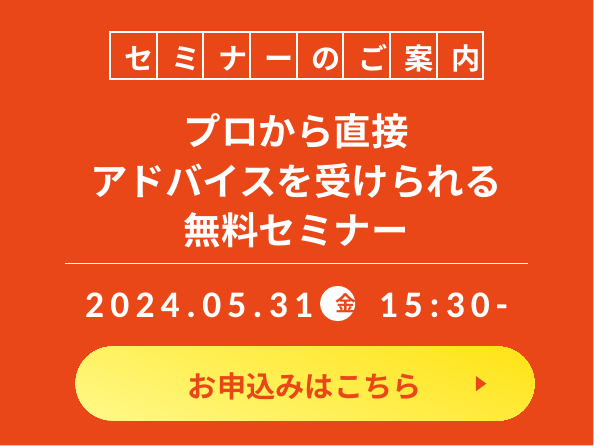

セ
ミ
ナ
ー
の
ご
案
内
プロから直接
アドバイスを受けられる
無料セミナー
2024.05.31    15:30-
金
お申込みはこちら